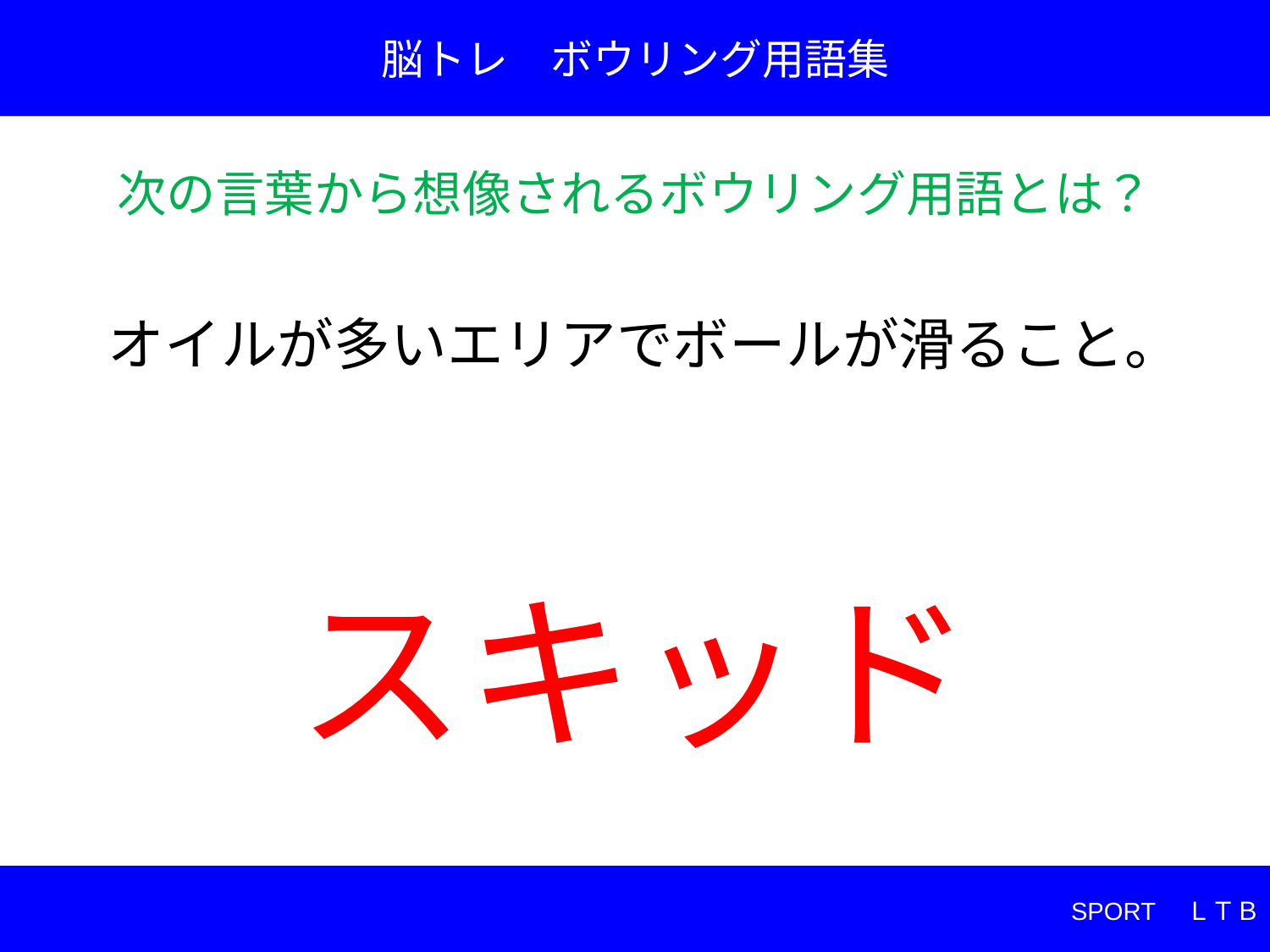

脳トレ　ボウリング用語集
次の言葉から想像されるボウリング用語とは？
オイルが多いエリアでボールが滑ること。
# スキッド
SPORT　ＬＴＢ